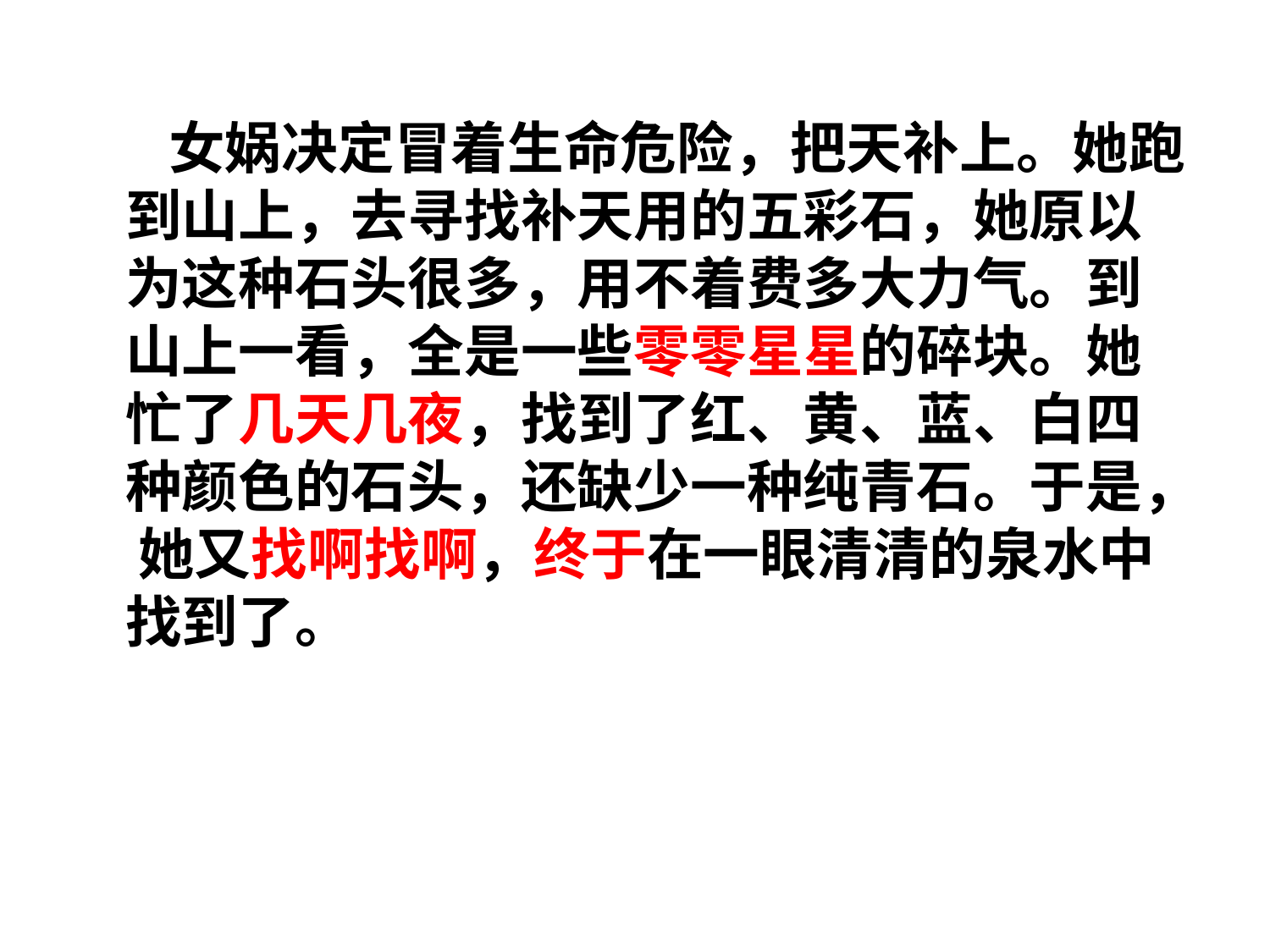

女娲决定冒着生命危险，把天补上。她跑到山上，去寻找补天用的五彩石，她原以为这种石头很多，用不着费多大力气。到山上一看，全是一些零零星星的碎块。她忙了几天几夜，找到了红、黄、蓝、白四种颜色的石头，还缺少一种纯青石。于是， 她又找啊找啊，终于在一眼清清的泉水中找到了。